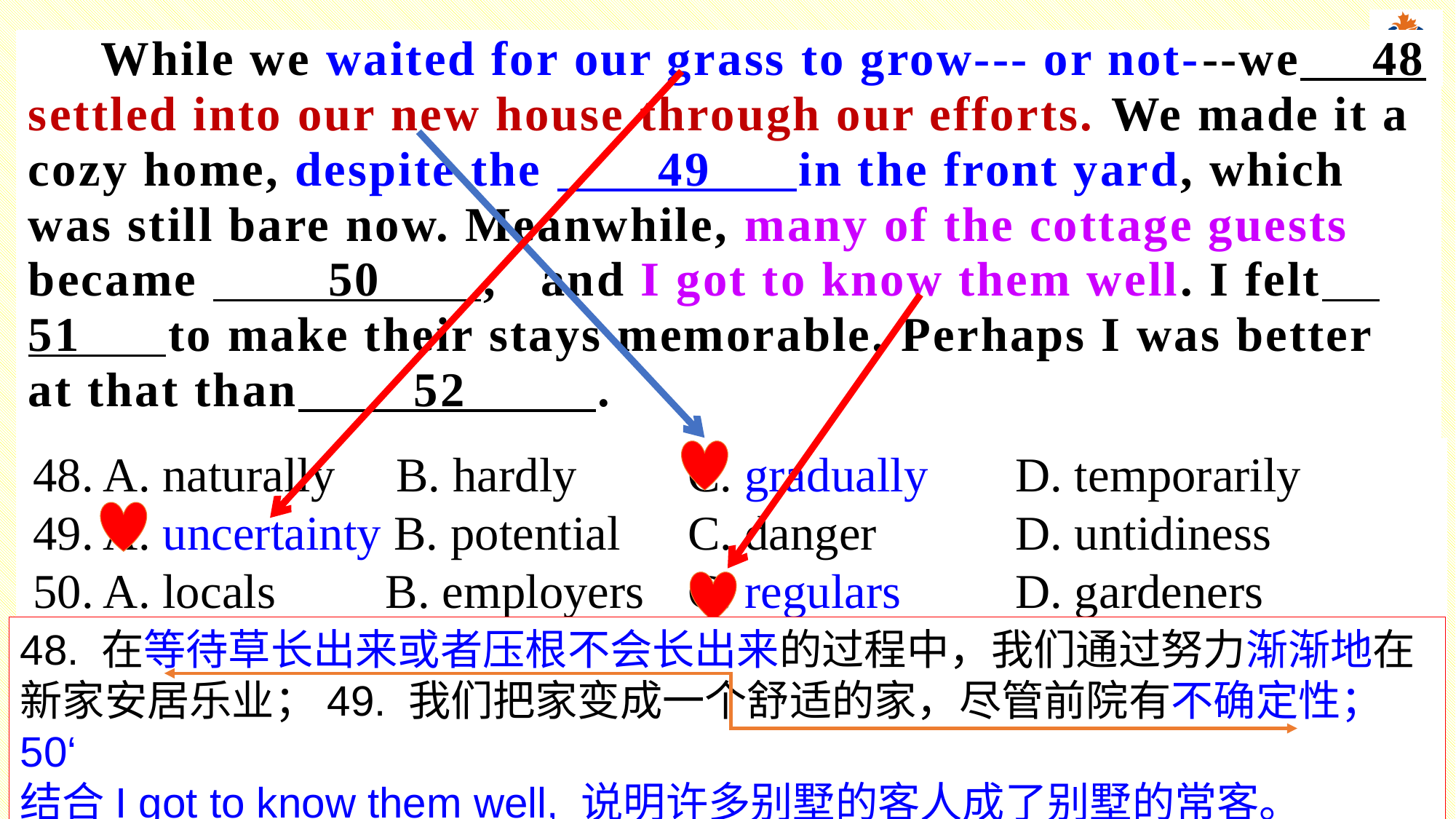

While we waited for our grass to grow--- or not---we     48 settled into our new house through our efforts. We made it a cozy home, despite the        49      in the front yard, which was still bare now. Meanwhile, many of the cottage guests became         50       ,   and I got to know them well. I felt     51      to make their stays memorable. Perhaps I was better at that than        52         .
48. A. naturally     B. hardly     	C. gradually     	D. temporarily
49. A. uncertainty B. potential    	C. danger     	D. untidiness
50. A. locals         B. employers   	C. regulars    	D. gardeners

48. 在等待草长出来或者压根不会长出来的过程中，我们通过努力渐渐地在新家安居乐业；49. 我们把家变成一个舒适的家，尽管前院有不确定性；50‘
结合I got to know them well, 说明许多别墅的客人成了别墅的常客。 regulars n. = regular customers.